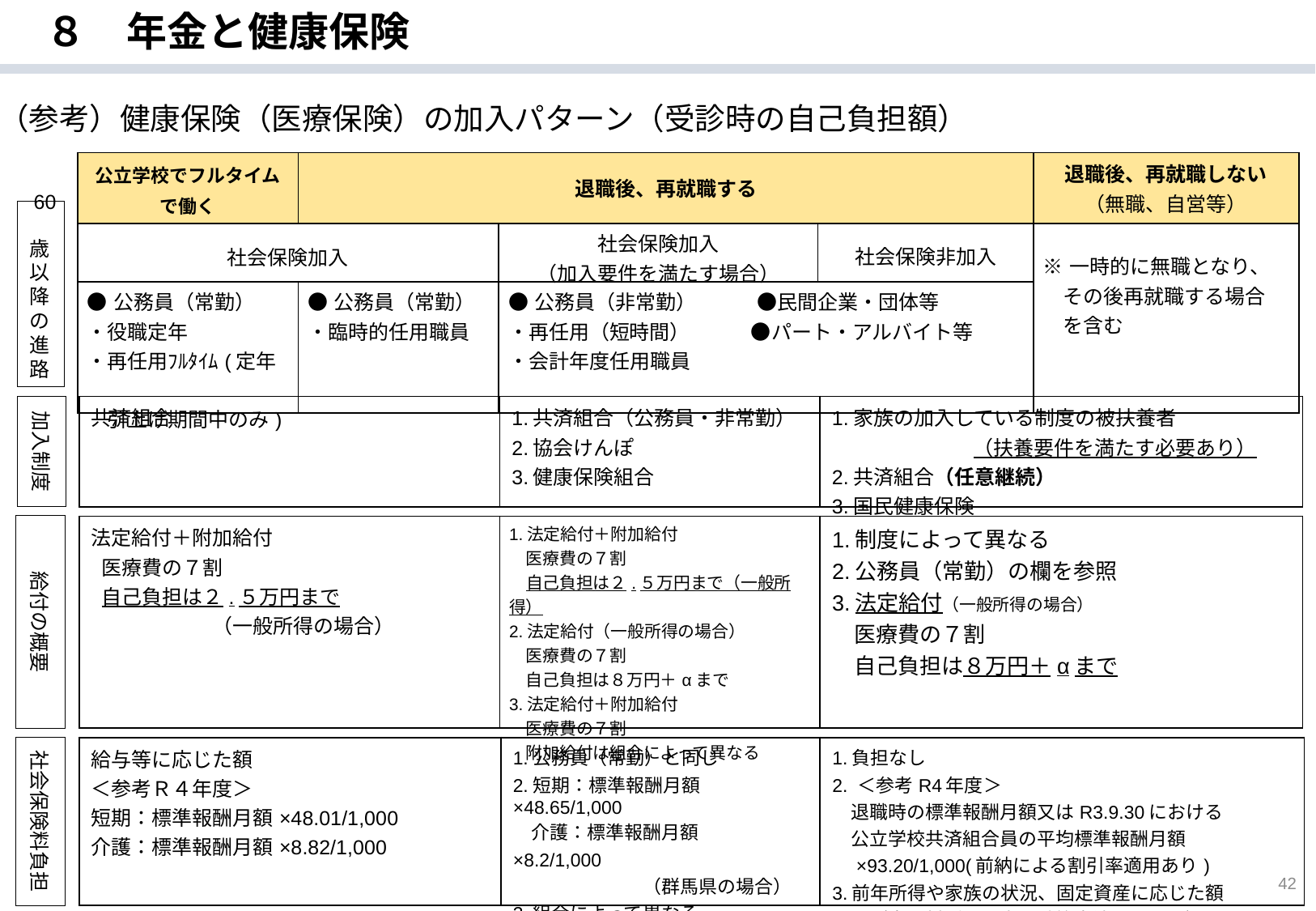

８　年金と健康保険

（参考）健康保険（医療保険）の加入パターン（受診時の自己負担額）
　歳以降の進路
60
| 公立学校でフルタイム で働く | 退職後、再就職する | 退職後、再就職する |  | 退職後、再就職しない （無職、自営等） |
| --- | --- | --- | --- | --- |
| 社会保険加入 |  | 社会保険加入 （加入要件を満たす場合） | 社会保険非加入 | ※一時的に無職となり、 　その後再就職する場合 　を含む |
| ●公務員（常勤） ・役職定年 ・再任用ﾌﾙﾀｲﾑ(定年　 　引上げ期間中のみ) | ●公務員（常勤） ・臨時的任用職員 | ●公務員（非常勤）　　　●民間企業・団体等 ・再任用（短時間）　　　●パート・アルバイト等 ・会計年度任用職員 |  |  |
加入制度
| 共済組合 | 1.共済組合（公務員・非常勤） 2.協会けんぽ 3.健康保険組合 | 1.家族の加入している制度の被扶養者 　　　　　　　（扶養要件を満たす必要あり） 2.共済組合（任意継続） 3.国民健康保険 |
| --- | --- | --- |
給付の概要
| 法定給付＋附加給付 医療費の７割 自己負担は２.５万円まで 　　　　　　（一般所得の場合） | 1.法定給付＋附加給付 　医療費の７割 　自己負担は２.５万円まで（一般所得） 2.法定給付（一般所得の場合） 　医療費の７割 　自己負担は８万円＋αまで 3.法定給付＋附加給付 　医療費の７割 　附加給付は組合によって異なる | 1.制度によって異なる 2.公務員（常勤）の欄を参照 3.法定給付（一般所得の場合） 　医療費の７割 　自己負担は８万円＋αまで |
| --- | --- | --- |
社会保険料負担
| 給与等に応じた額 ＜参考Ｒ４年度＞ 短期：標準報酬月額×48.01/1,000　　 介護：標準報酬月額×8.82/1,000 | 1.公務員（常勤）と同じ 2.短期：標準報酬月額×48.65/1,000 　介護：標準報酬月額×8.2/1,000　　　　　　　　　　 　　　　　　　（群馬県の場合） 3.組合によって異なる | 1.負担なし 2. ＜参考R4年度＞ 　退職時の標準報酬月額又はR3.9.30における 　公立学校共済組合員の平均標準報酬月額　 　×93.20/1,000(前納による割引率適用あり) 3.前年所得や家族の状況、固定資産に応じた額 　　（市町村ごとに率、計算方法は異なる） |
| --- | --- | --- |
42